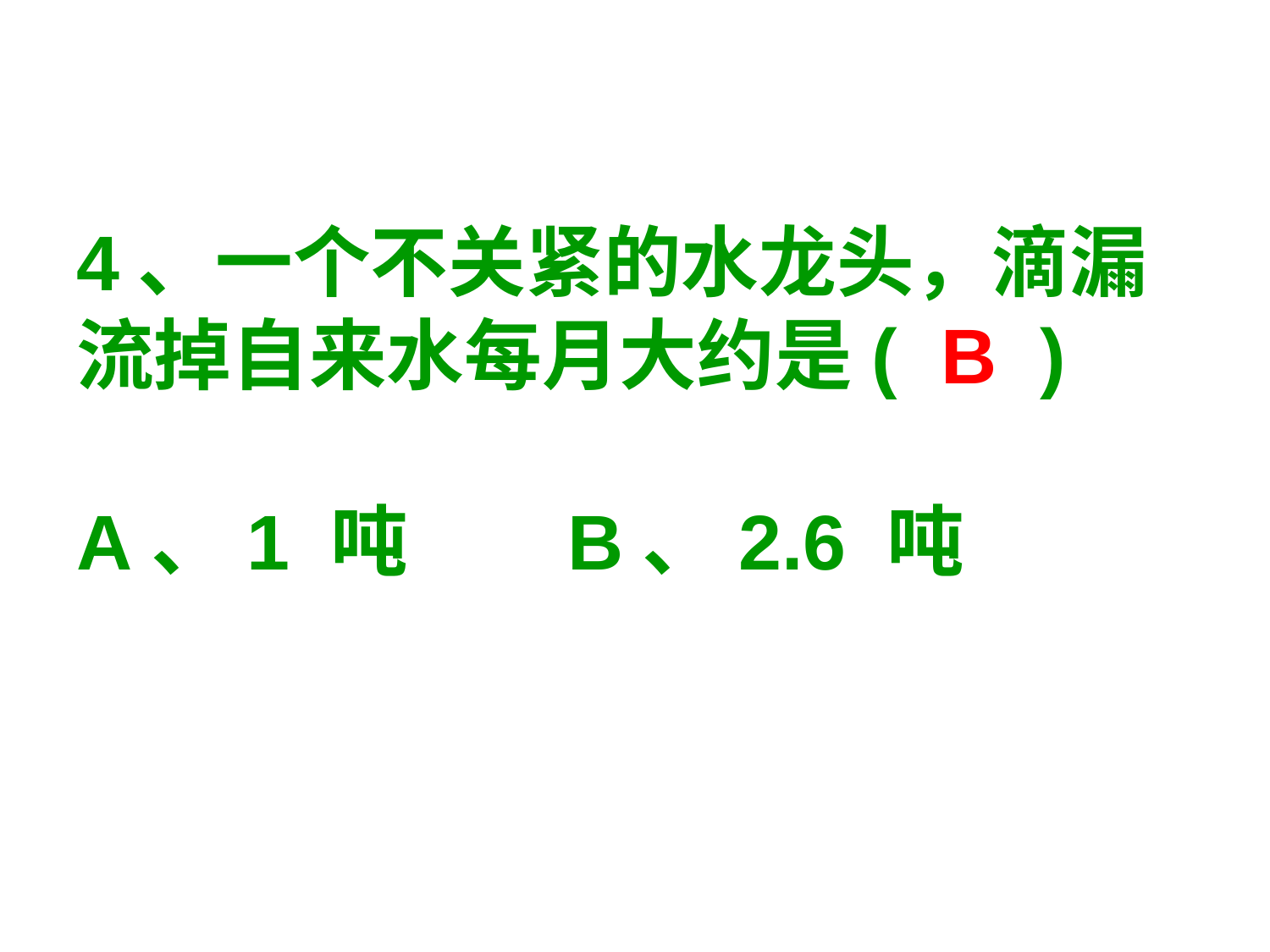

# 4、一个不关紧的水龙头，滴漏流掉自来水每月大约是(  B  ) A、1 吨        B、2.6 吨